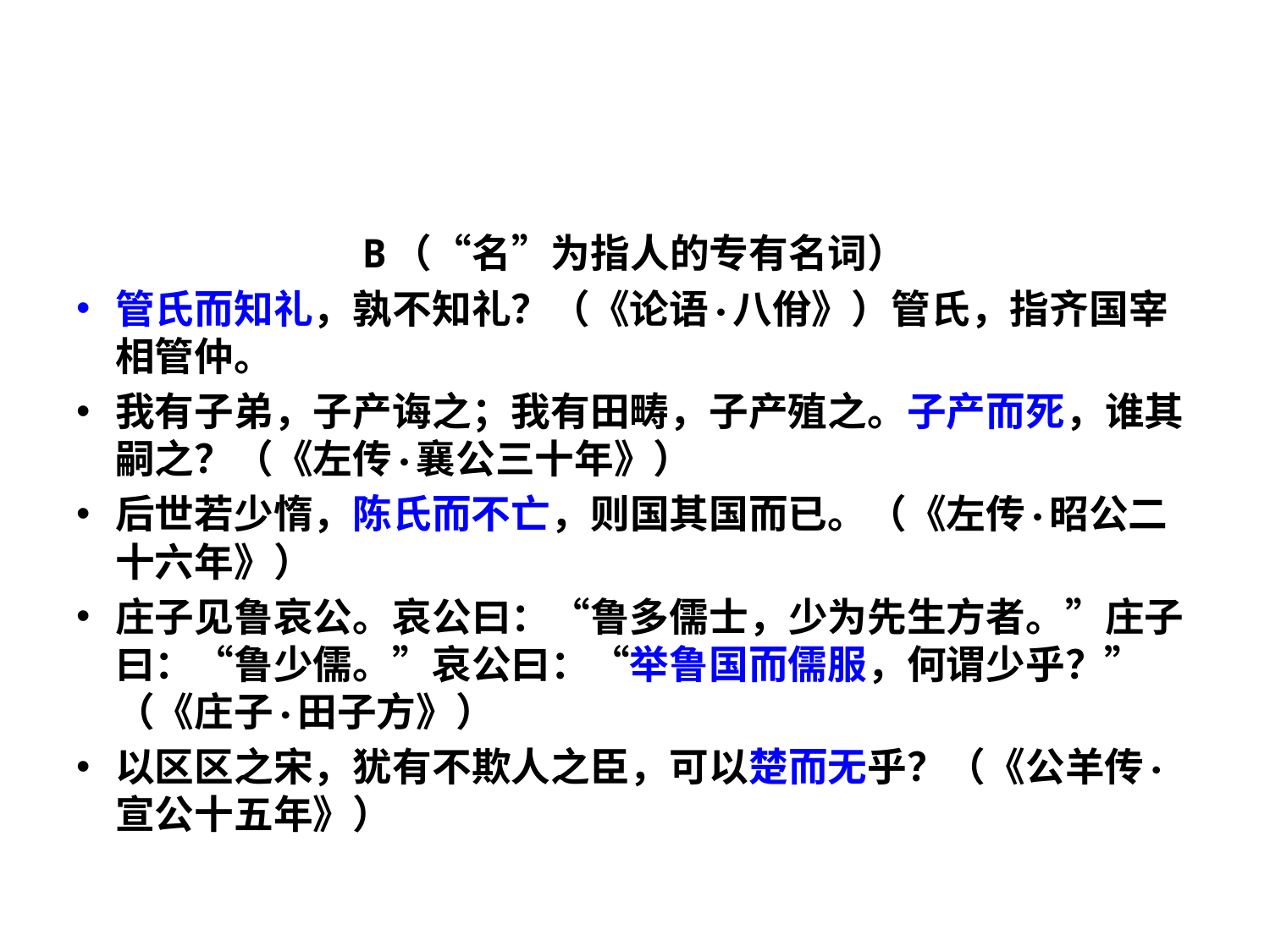

#
B（“名”为指人的专有名词）
管氏而知礼，孰不知礼？（《论语·八佾》）管氏，指齐国宰相管仲。
我有子弟，子产诲之；我有田畴，子产殖之。子产而死，谁其嗣之？（《左传·襄公三十年》）
后世若少惰，陈氏而不亡，则国其国而已。（《左传·昭公二十六年》）
庄子见鲁哀公。哀公曰：“鲁多儒士，少为先生方者。”庄子曰：“鲁少儒。”哀公曰：“举鲁国而儒服，何谓少乎？”（《庄子·田子方》）
以区区之宋，犹有不欺人之臣，可以楚而无乎？（《公羊传·宣公十五年》）